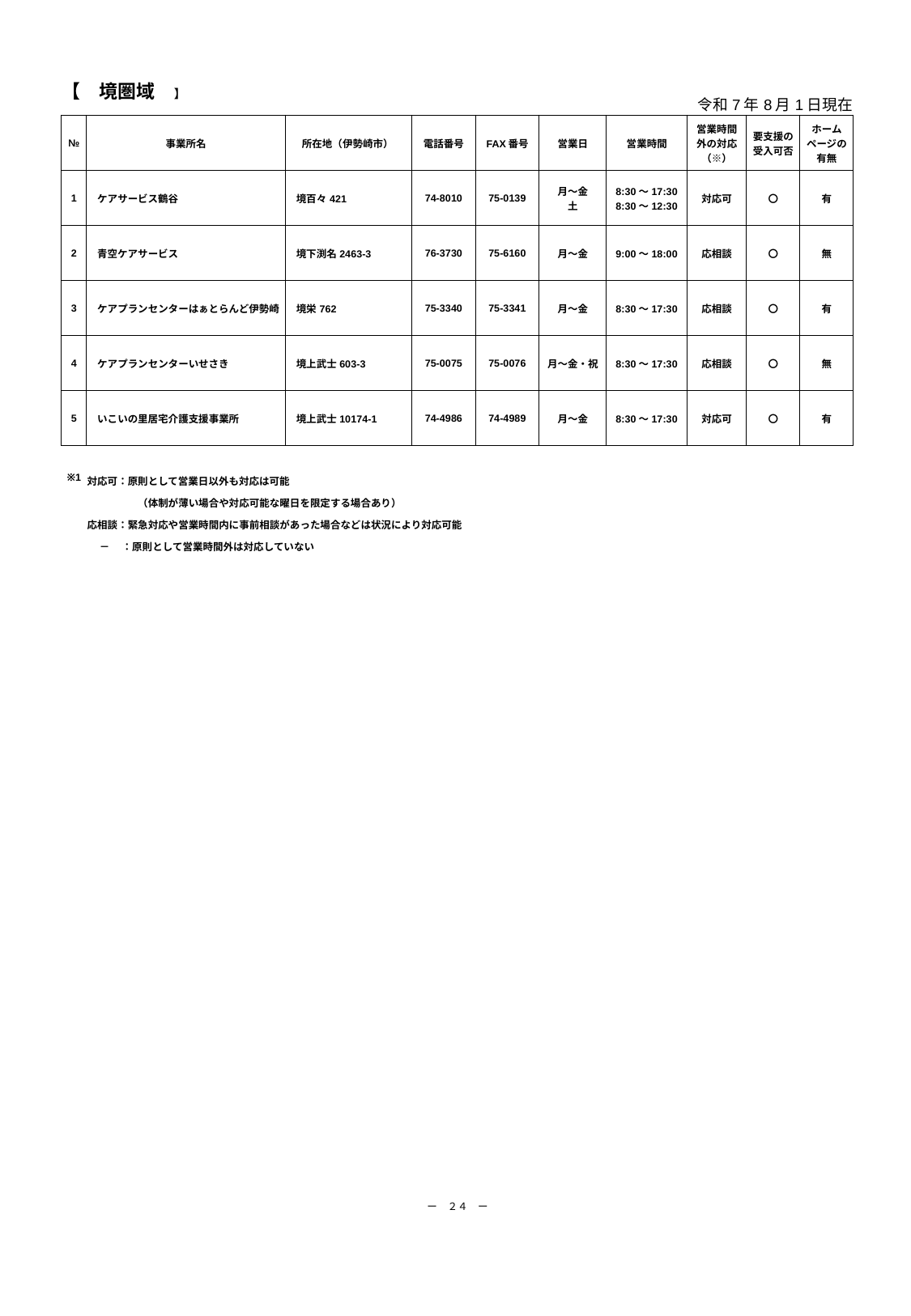

| 【　境圏域　】 |  |  |  |  |  |  | 令和7年8月1日現在 |  |  |
| --- | --- | --- | --- | --- | --- | --- | --- | --- | --- |
| № | 事業所名 | 所在地（伊勢崎市） | 電話番号 | FAX番号 | 営業日 | 営業時間 | 営業時間 外の対応 （※） | 要支援の 受入可否 | ホーム ページの 有無 |
| 1 | ケアサービス鶴谷 | 境百々421 | 74-8010 | 75-0139 | 月～金 土 | 8:30～17:30 8:30～12:30 | 対応可 | 〇 | 有 |
| 2 | 青空ケアサービス | 境下渕名2463-3 | 76-3730 | 75-6160 | 月～金 | 9:00～18:00 | 応相談 | 〇 | 無 |
| 3 | ケアプランセンターはぁとらんど伊勢崎 | 境栄762 | 75-3340 | 75-3341 | 月～金 | 8:30～17:30 | 応相談 | 〇 | 有 |
| 4 | ケアプランセンターいせさき | 境上武士603-3 | 75-0075 | 75-0076 | 月～金・祝 | 8:30～17:30 | 応相談 | 〇 | 無 |
| 5 | いこいの里居宅介護支援事業所 | 境上武士10174-1 | 74-4986 | 74-4989 | 月～金 | 8:30～17:30 | 対応可 | 〇 | 有 |
|  |  |  |  |  |  |  |  |  |  |
| ※1 | 対応可：原則として営業日以外も対応は可能 　　　　　（体制が薄い場合や対応可能な曜日を限定する場合あり） 応相談：緊急対応や営業時間内に事前相談があった場合などは状況により対応可能 　 －　 ：原則として営業時間外は対応していない |  |  |  |  |  |  |  |  |
|  |  |  |  |  |  |  |  |  |  |
|  |  |  |  |  |  |  |  |  |  |
|  |  |  |  |  |  |  |  |  |  |
|  |  |  |  |  |  |  |  |  |  |
|  |  |  |  |  |  |  |  |  |  |
|  |  |  |  |  |  |  |  |  |  |
|  |  |  |  |  |  |  |  |  |  |
|  |  |  |  |  |  |  |  |  |  |
|  |  |  |  |  |  |  |  |  |  |
|  |  |  |  |  |  |  |  |  |  |
|  |  |  |  |  |  |  |  |  |  |
|  |  |  |  |  |  |  |  |  |  |
|  |  |  |  |  |  |  |  |  |  |
|  |  |  |  |  |  |  |  |  |  |
|  |  |  |  |  |  |  |  |  |  |
|  |  |  |  |  |  |  |  |  |  |
|  |  |  |  |  |  |  |  |  |  |
|  |  |  |  |  |  |  |  |  |  |
|  |  |  |  |  |  |  |  |  |  |
|  |  |  |  |  |  |  |  |  |  |
|  |  |  |  |  |  |  |  |  |  |
|  |  |  |  |  |  |  |  |  |  |
| ー　２４　ー |  |  |  |  |  |  |  |  |  |